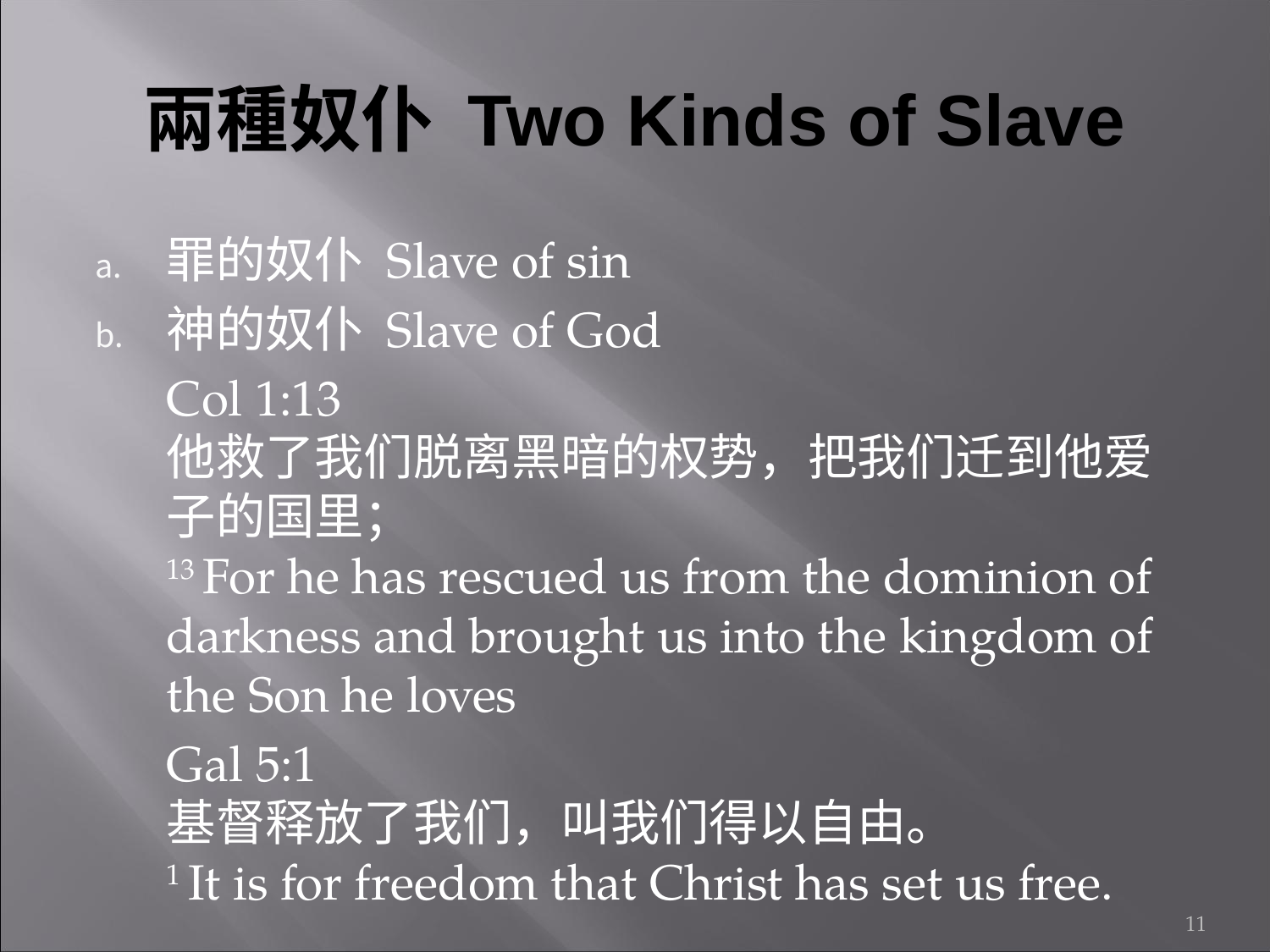

# 兩種奴仆 Two Kinds of Slave
罪的奴仆 Slave of sin
神的奴仆 Slave of God
	Col 1:13
他救了我们脱离黑暗的权势，把我们迁到他爱子的国里；
13 For he has rescued us from the dominion of darkness and brought us into the kingdom of the Son he loves
	Gal 5:1
基督释放了我们，叫我们得以自由。
1 It is for freedom that Christ has set us free.

11